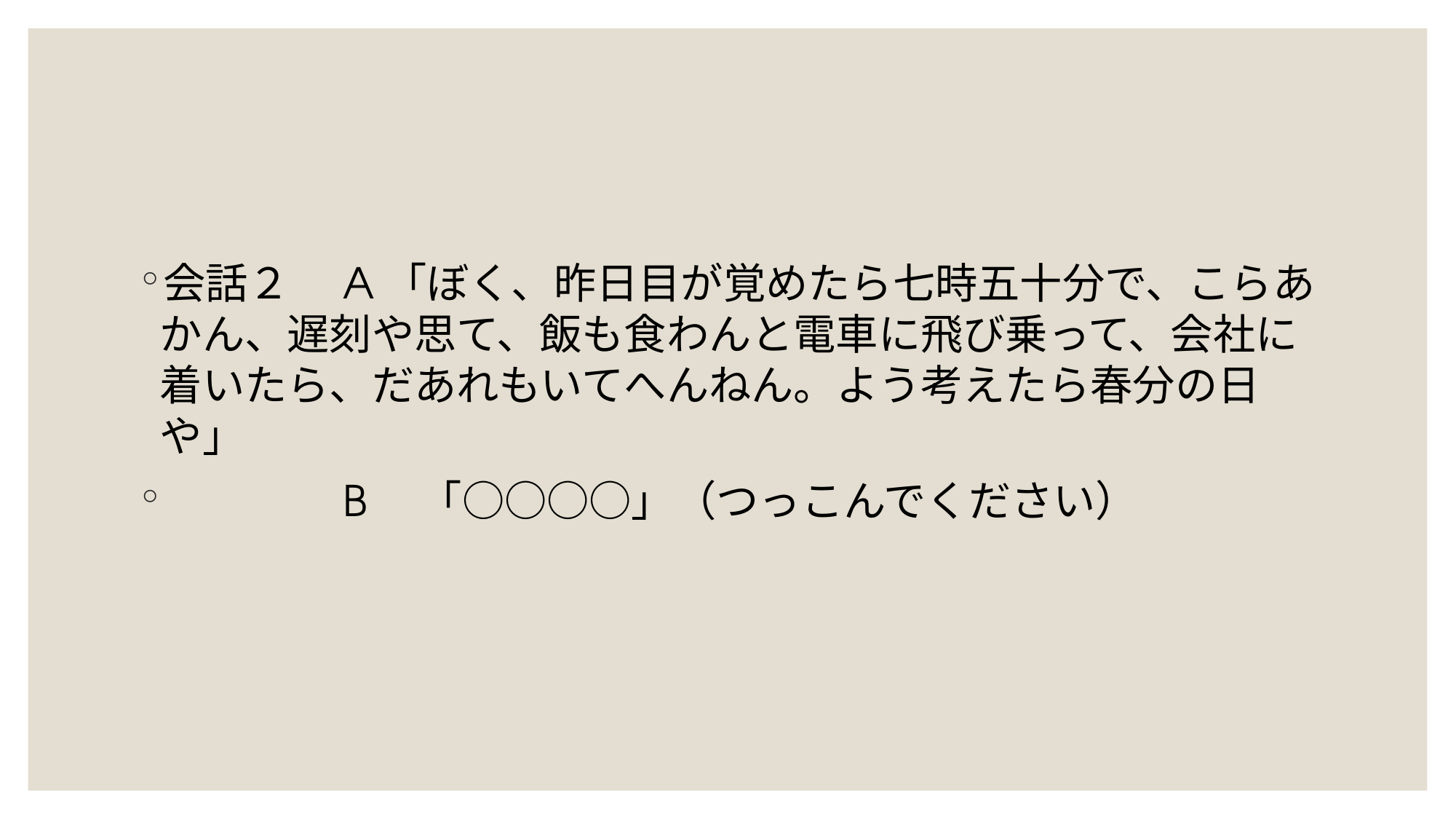

#
会話２　A「ぼく、昨日目が覚めたら七時五十分で、こらあかん、遅刻や思て、飯も食わんと電車に飛び乗って、会社に着いたら、だあれもいてへんねん。よう考えたら春分の日や」
　　　　B　「○○○○」（つっこんでください）